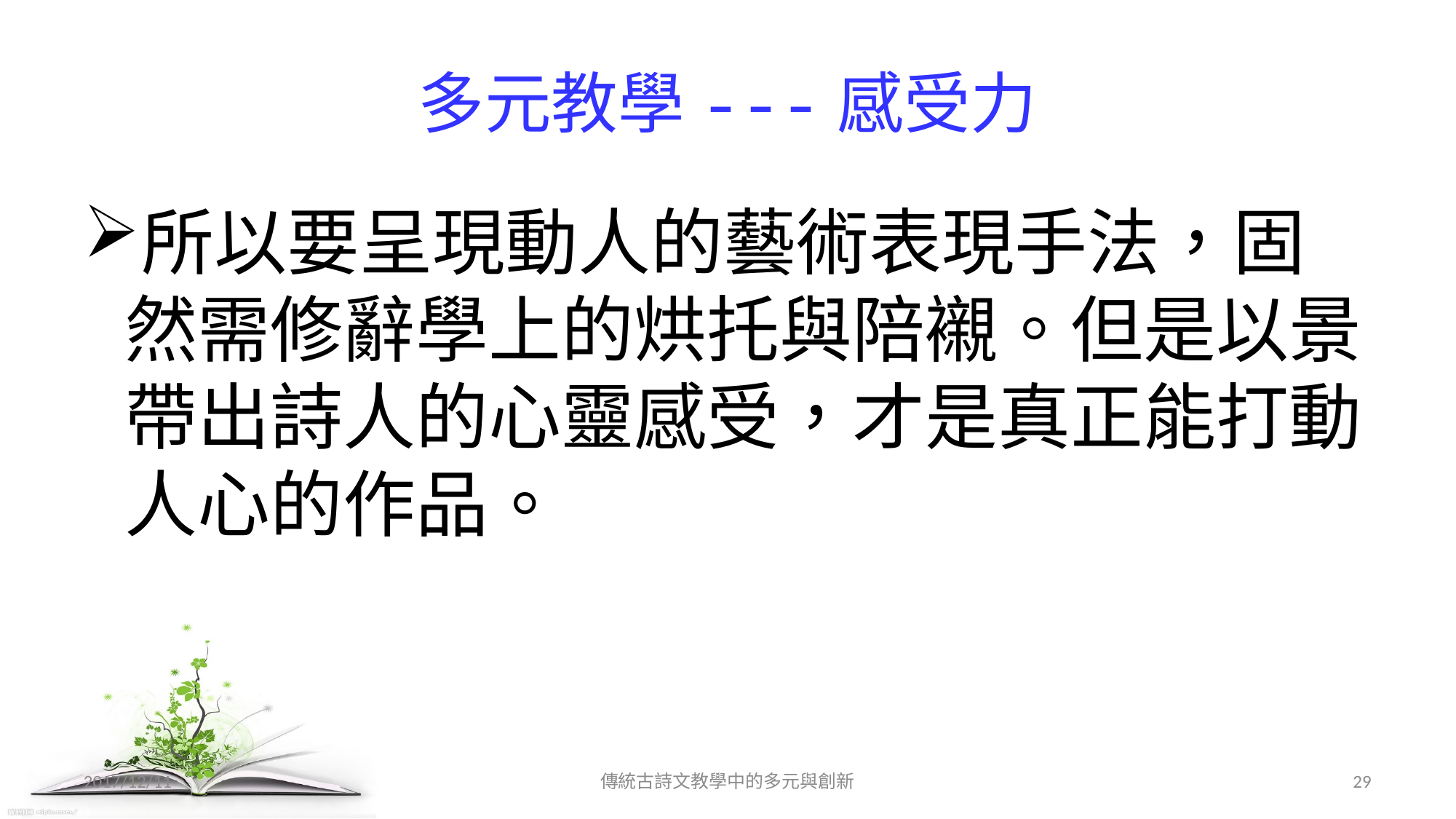

# 多元教學---感受力
所以要呈現動人的藝術表現手法，固然需修辭學上的烘托與陪襯。但是以景帶出詩人的心靈感受，才是真正能打動人心的作品。
2017/12/11
傳統古詩文教學中的多元與創新
29